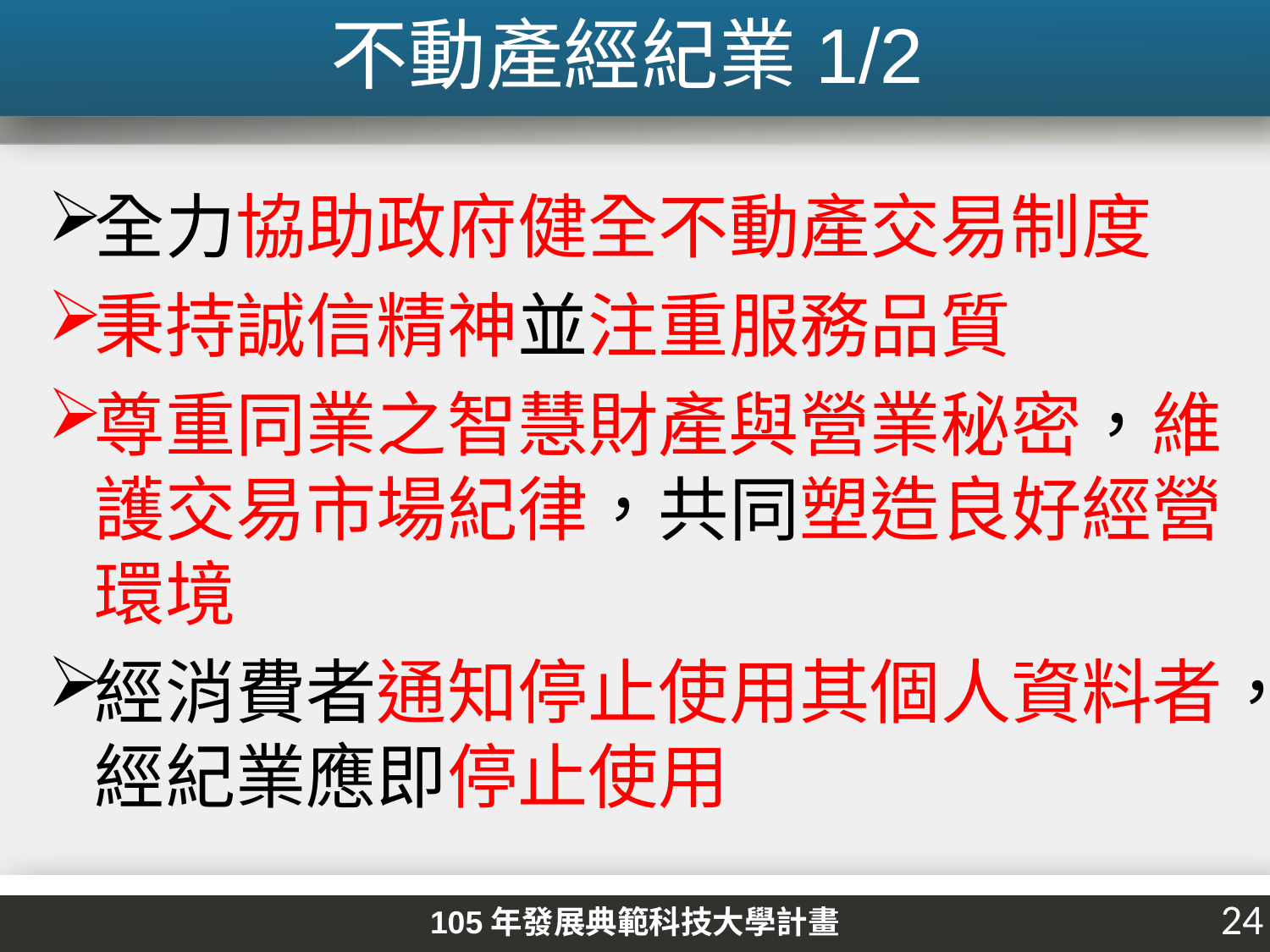

# 不動產經紀業1/2
全力協助政府健全不動產交易制度
秉持誠信精神並注重服務品質
尊重同業之智慧財產與營業秘密，維護交易市場紀律，共同塑造良好經營環境
經消費者通知停止使用其個人資料者，經紀業應即停止使用